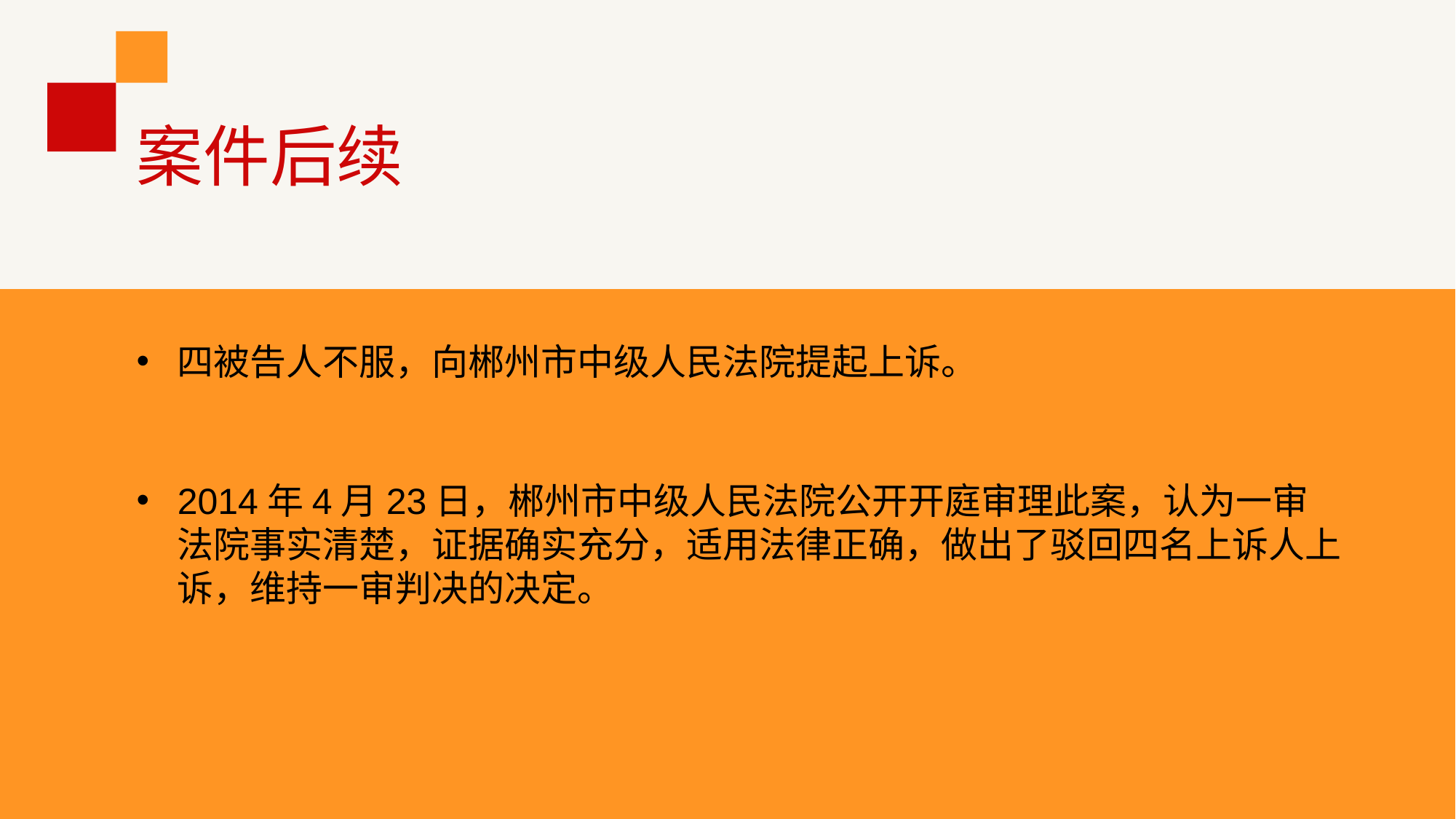

# 案件后续

四被告人不服，向郴州市中级人民法院提起上诉。

2014年4月23日，郴州市中级人民法院公开开庭审理此案，认为一审法院事实清楚，证据确实充分，适用法律正确，做出了驳回四名上诉人上诉，维持一审判决的决定。